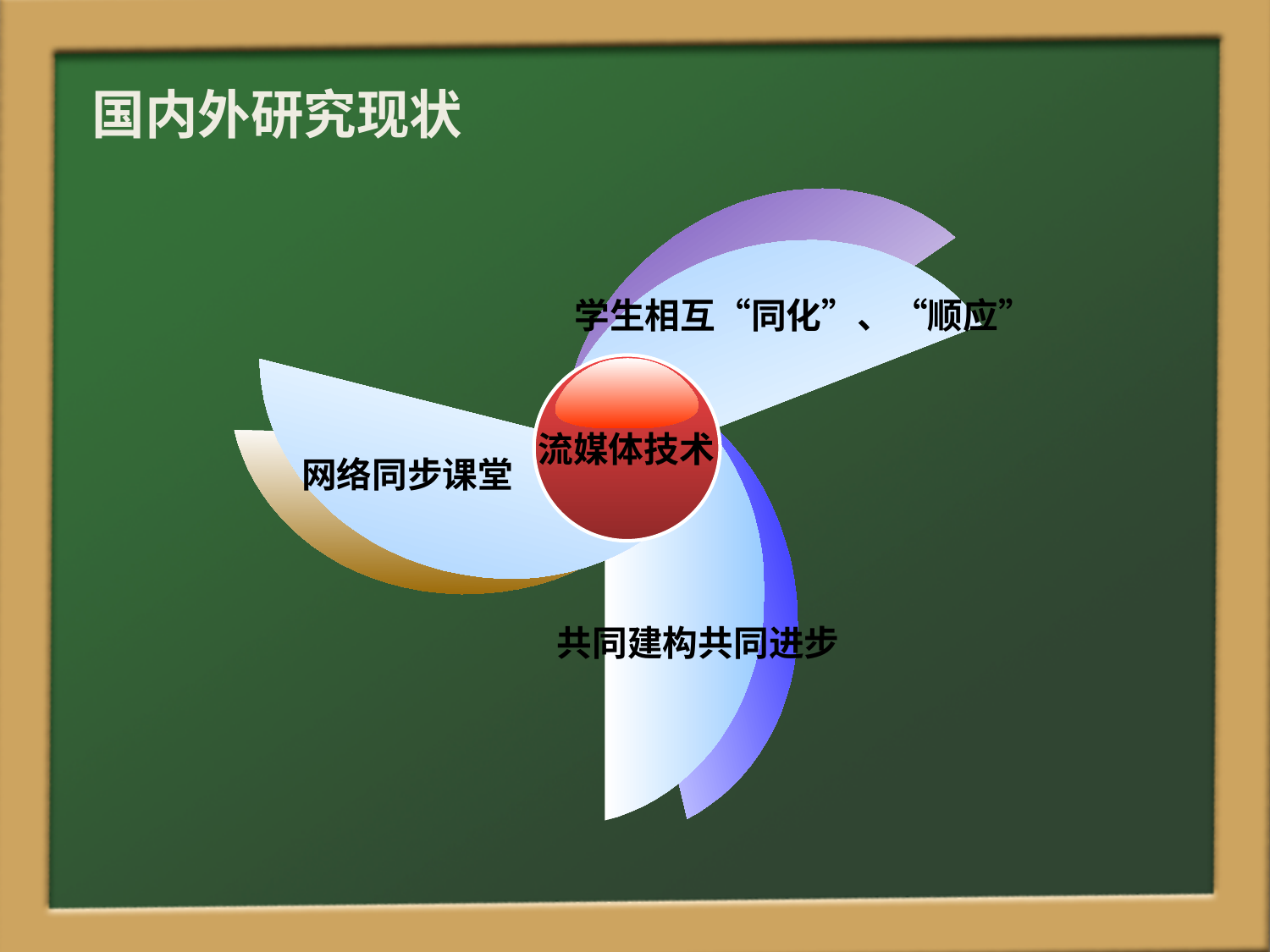

# 国内外研究现状

学生相互“同化”、“顺应”

流媒体技术
网络同步课堂
共同建构共同进步